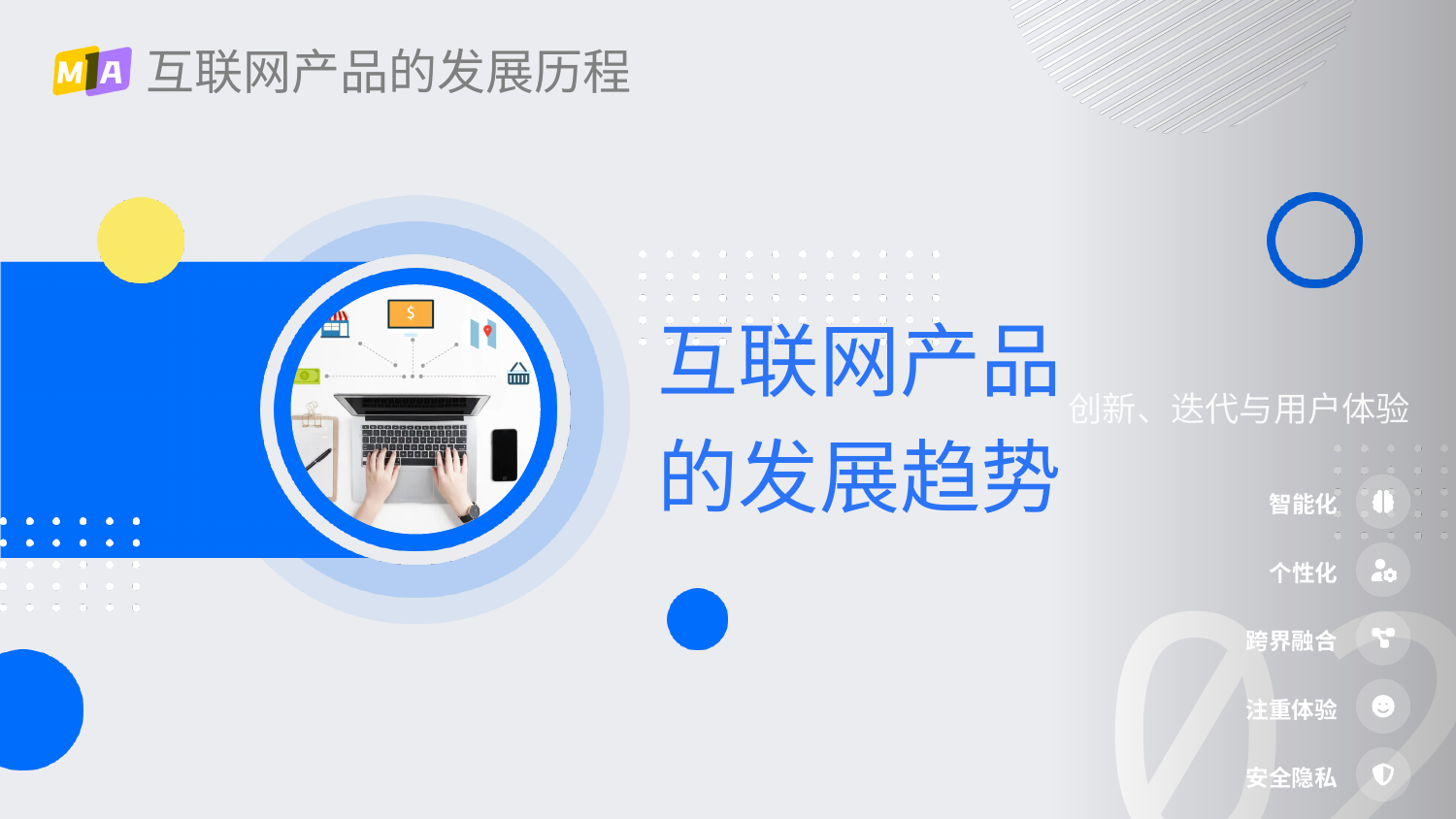

互联网产品的发展历程
# 互联网产品 的发展趋势
创新、迭代与用户体验
02

智能化

个性化

跨界融合

注重体验

安全隐私